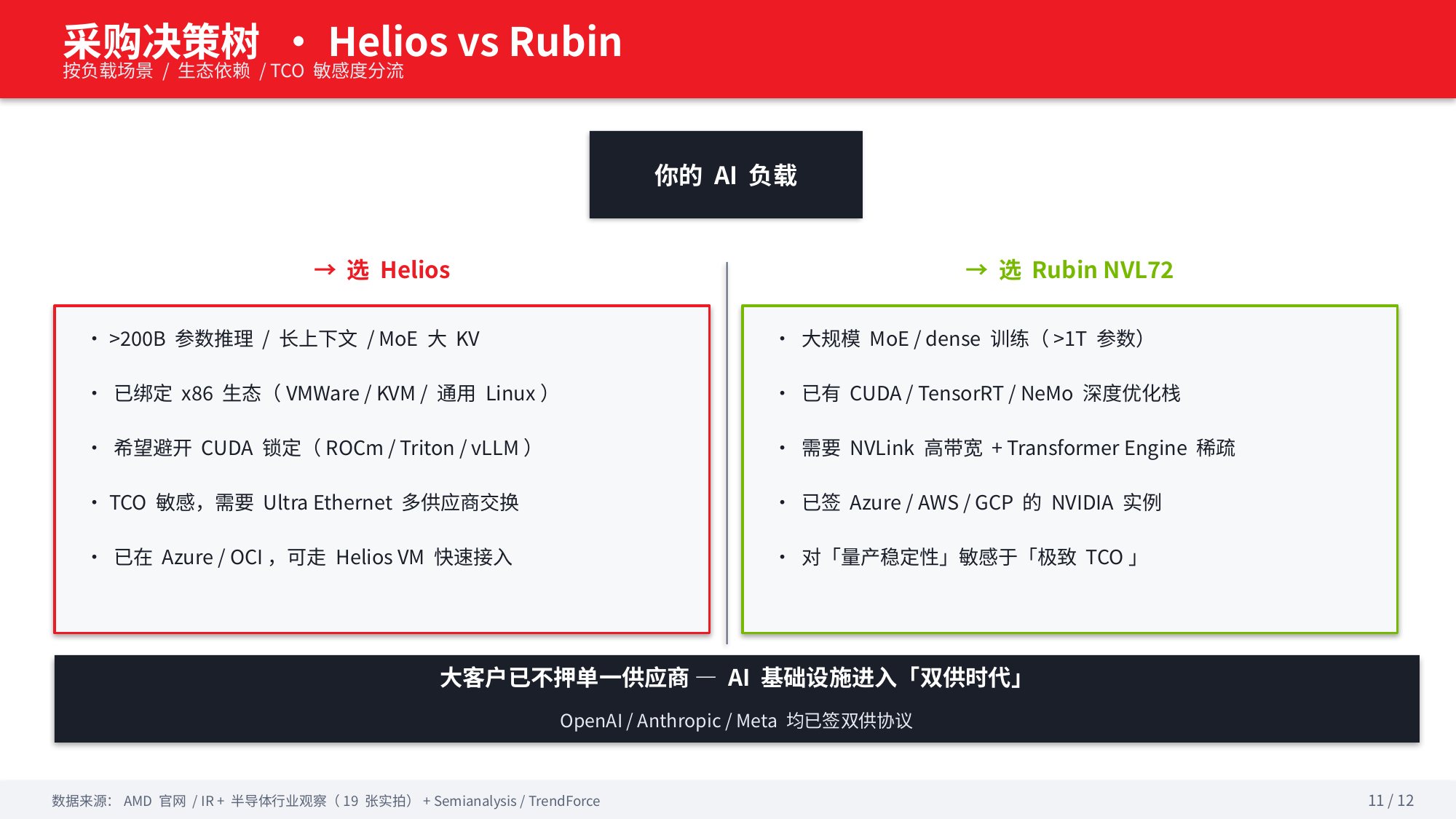

采购决策树 · Helios vs Rubin
按负载场景 / 生态依赖 / TCO 敏感度分流

你的 AI 负载
→ 选 Helios
→ 选 Rubin NVL72

• >200B 参数推理 / 长上下文 / MoE 大 KV
• 大规模 MoE / dense 训练（>1T 参数）
• 已绑定 x86 生态（VMWare / KVM / 通用 Linux）
• 已有 CUDA / TensorRT / NeMo 深度优化栈
• 希望避开 CUDA 锁定（ROCm / Triton / vLLM）
• 需要 NVLink 高带宽 + Transformer Engine 稀疏
• TCO 敏感，需要 Ultra Ethernet 多供应商交换
• 已签 Azure / AWS / GCP 的 NVIDIA 实例
• 已在 Azure / OCI，可走 Helios VM 快速接入
• 对「量产稳定性」敏感于「极致 TCO」

大客户已不押单一供应商 — AI 基础设施进入「双供时代」
OpenAI / Anthropic / Meta 均已签双供协议

数据来源：AMD 官网 / IR + 半导体行业观察（19 张实拍）+ Semianalysis / TrendForce
11 / 12